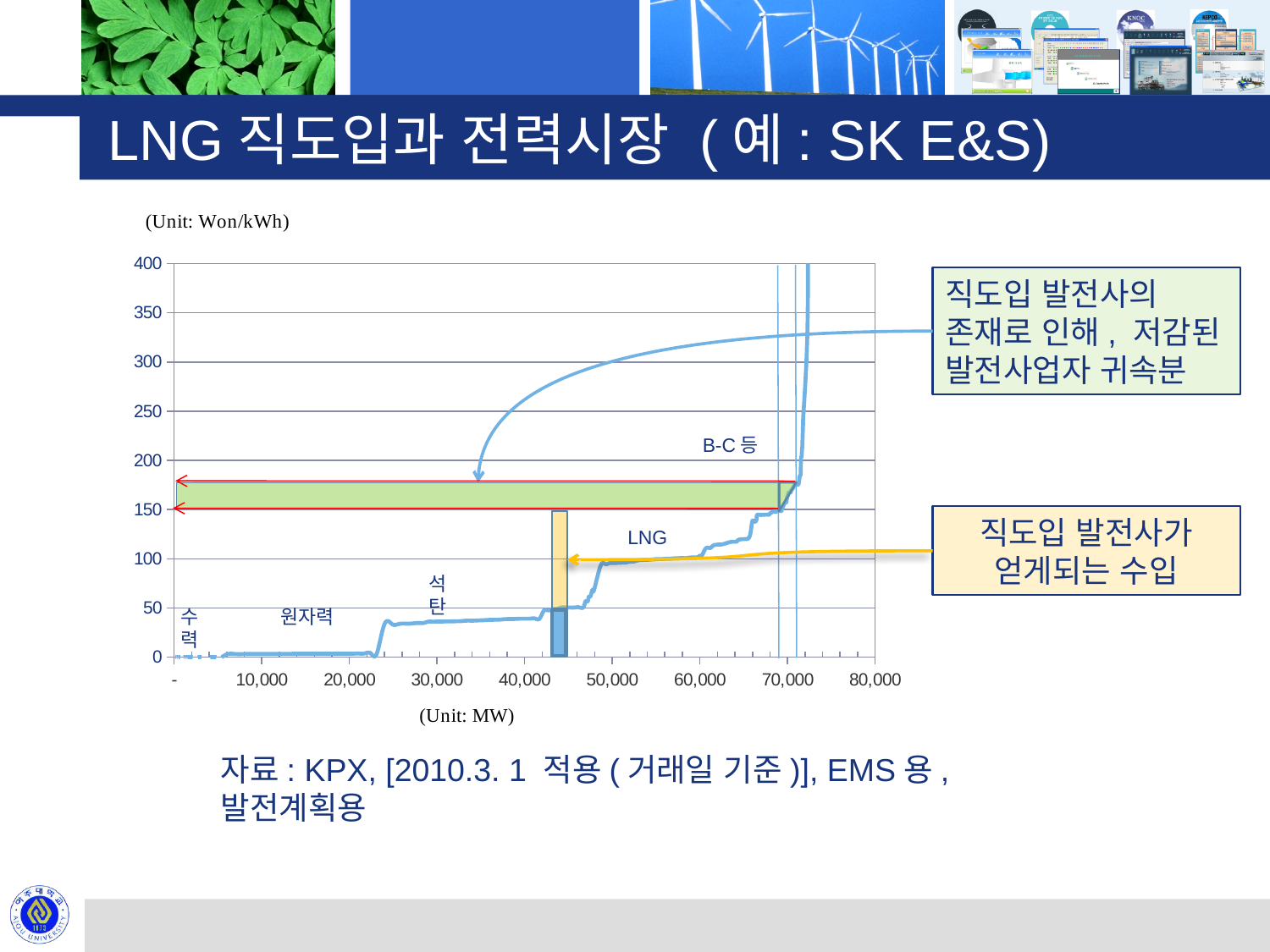

# LNG직도입과 전력시장 (예: SK E&S)

### Chart

| Category | 정격용량 발전비용 |
|---|---|
직도입 발전사의 존재로 인해, 저감된 발전사업자 귀속분
 B-C등

직도입 발전사가 얻게되는 수입

LNG
석탄
수력
원자력

자료: KPX, [2010.3. 1 적용(거래일 기준)], EMS용,발전계획용